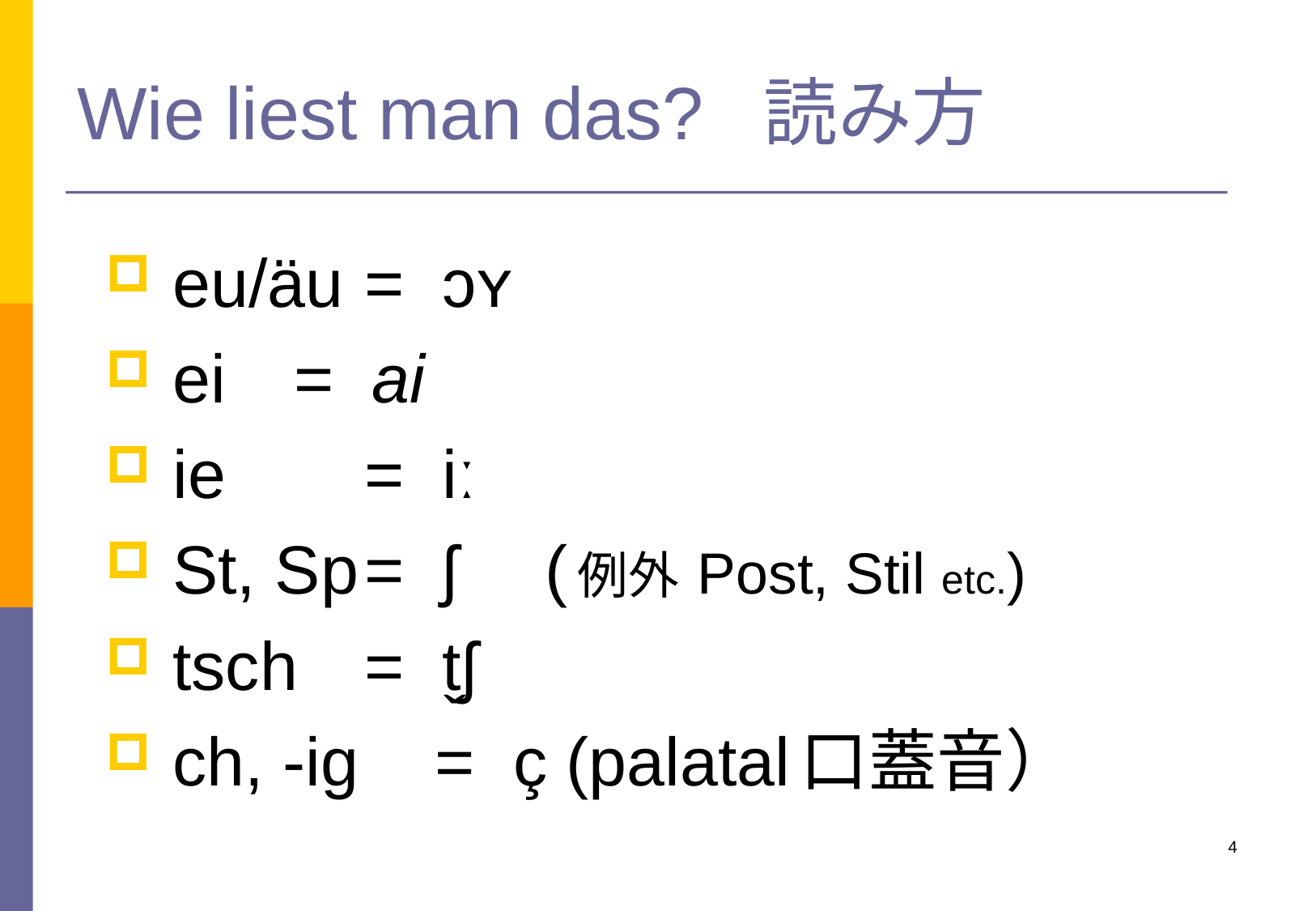

# Wie liest man das?  読み方
 eu/äu 		=  ɔʏ
 ei  		=  ai
 ie	 		=  iː
 St, Sp		=  ʃ　(例外 Post, Stil etc.)
 tsch		=  t̬ʃ
 ch, -ig  	=  ç (palatal口蓋音）

4